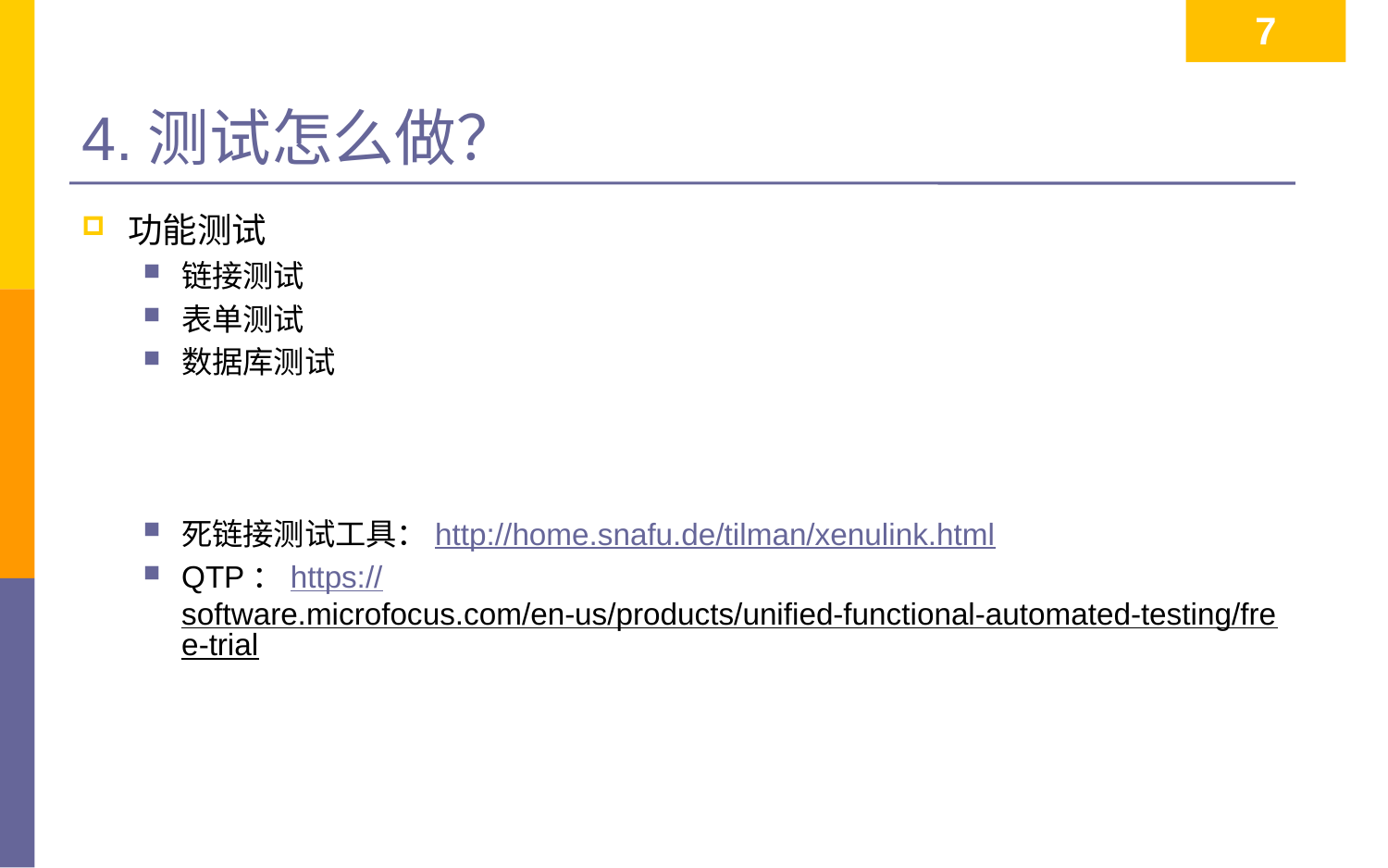

7
# 4.测试怎么做？

功能测试
链接测试
表单测试
数据库测试

死链接测试工具：http://home.snafu.de/tilman/xenulink.html
QTP：https://software.microfocus.com/en-us/products/unified-functional-automated-testing/free-trial